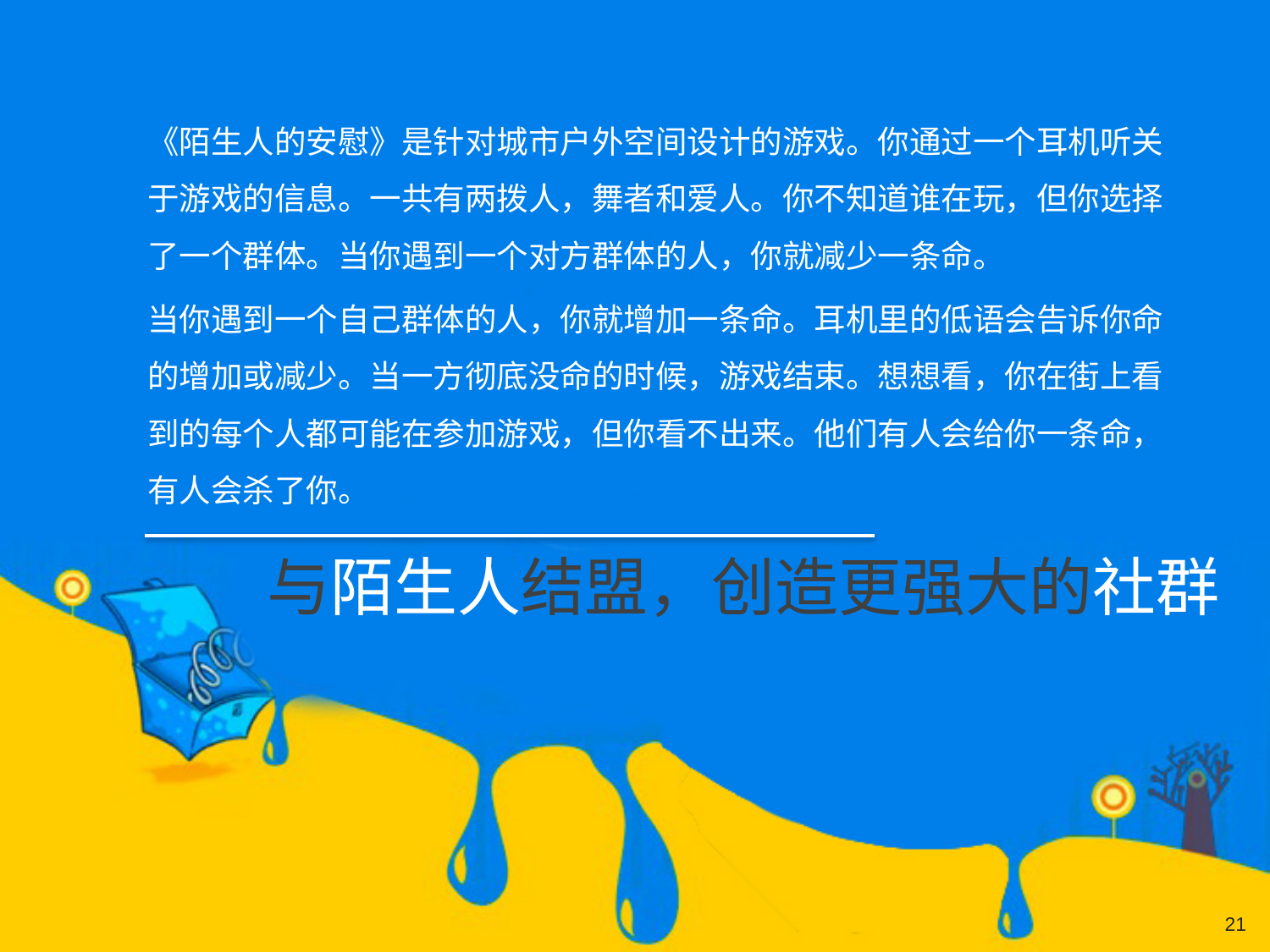

《陌生人的安慰》是针对城市户外空间设计的游戏。你通过一个耳机听关于游戏的信息。一共有两拨人，舞者和爱人。你不知道谁在玩，但你选择了一个群体。当你遇到一个对方群体的人，你就减少一条命。
当你遇到一个自己群体的人，你就增加一条命。耳机里的低语会告诉你命的增加或减少。当一方彻底没命的时候，游戏结束。想想看，你在街上看到的每个人都可能在参加游戏，但你看不出来。他们有人会给你一条命，有人会杀了你。
# 与陌生人结盟，创造更强大的社群